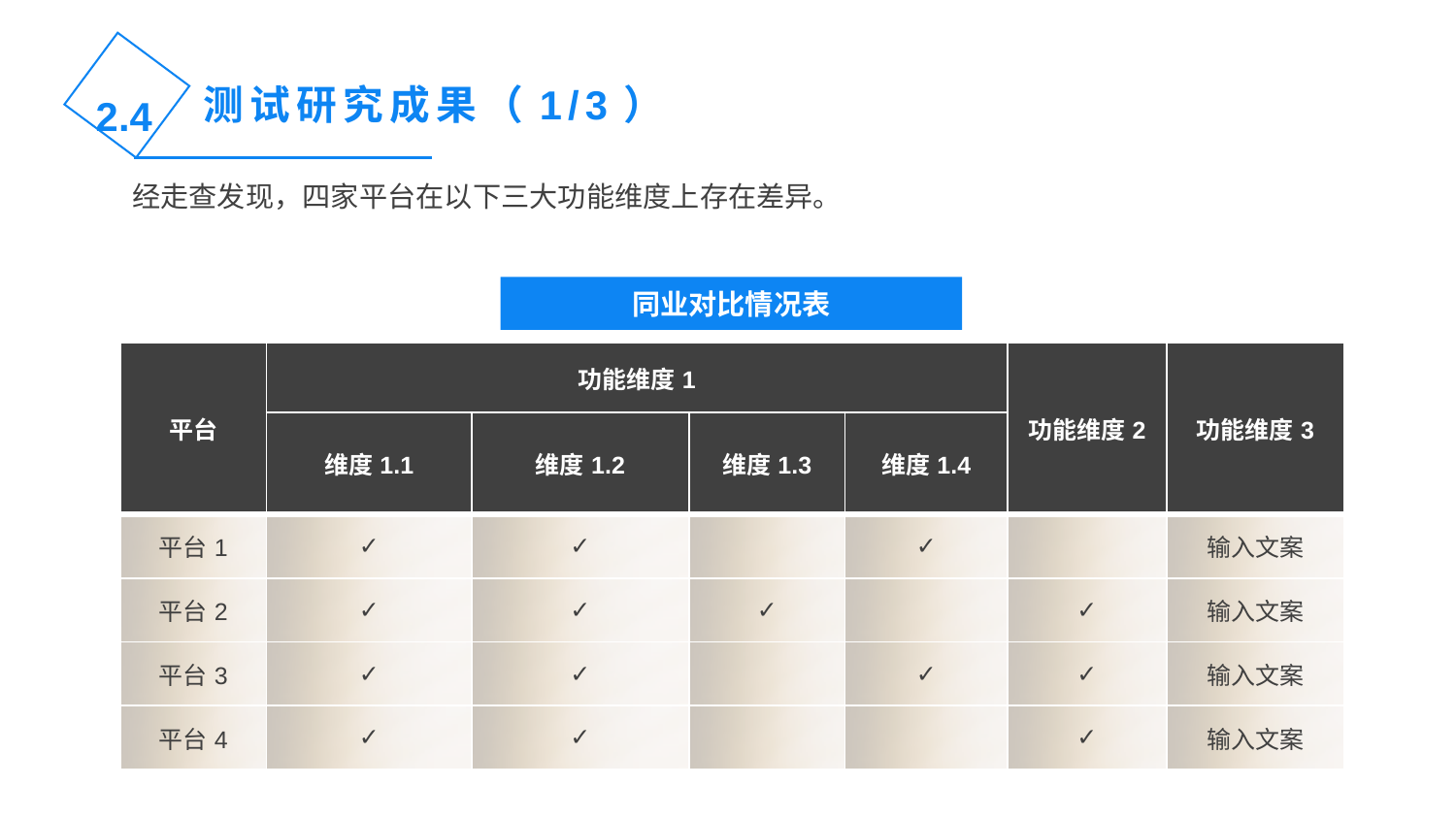

2.4
测试研究成果（1/3）
经走查发现，四家平台在以下三大功能维度上存在差异。
同业对比情况表
| 平台 | 功能维度1 |  |  |  | 功能维度2 | 功能维度3 |
| --- | --- | --- | --- | --- | --- | --- |
|  | 维度1.1 | 维度1.2 | 维度1.3 | 维度1.4 |  |  |
| 平台1 | ✓ | ✓ |  | ✓ |  | 输入文案 |
| 平台2 | ✓ | ✓ | ✓ |  | ✓ | 输入文案 |
| 平台3 | ✓ | ✓ |  | ✓ | ✓ | 输入文案 |
| 平台4 | ✓ | ✓ |  |  | ✓ | 输入文案 |